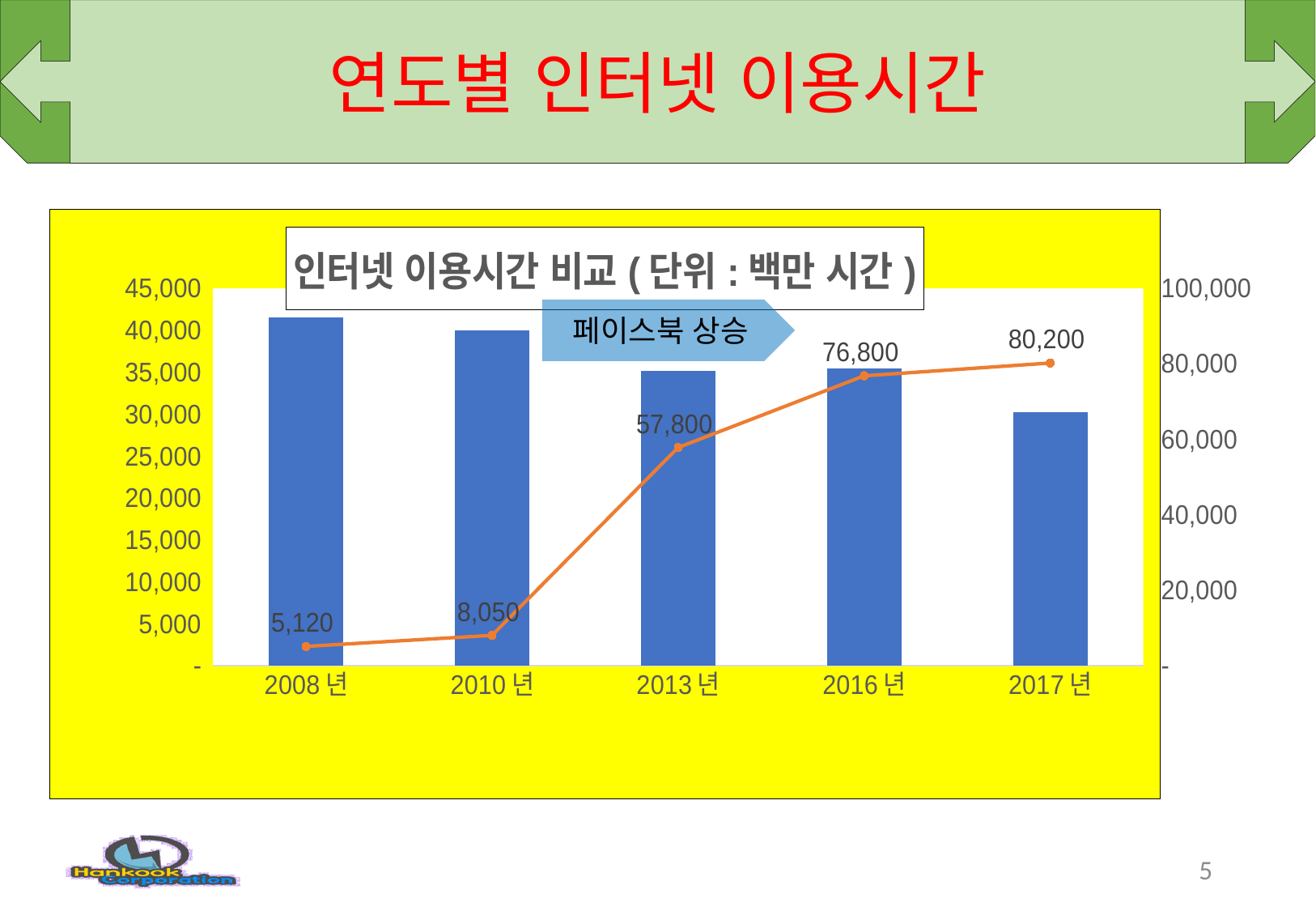

# 연도별 인터넷 이용시간

### Chart: 인터넷 이용시간 비교(단위:백만 시간)

| Category | 구글 | 페이스북 |
|---|---|---|
| 2008년 | 41500.0 | 5120.0 |
| 2010년 | 40000.0 | 8050.0 |
| 2013년 | 35200.0 | 57800.0 |
| 2016년 | 35480.0 | 76800.0 |
| 2017년 | 30200.0 | 80200.0 |
페이스북 상승
5